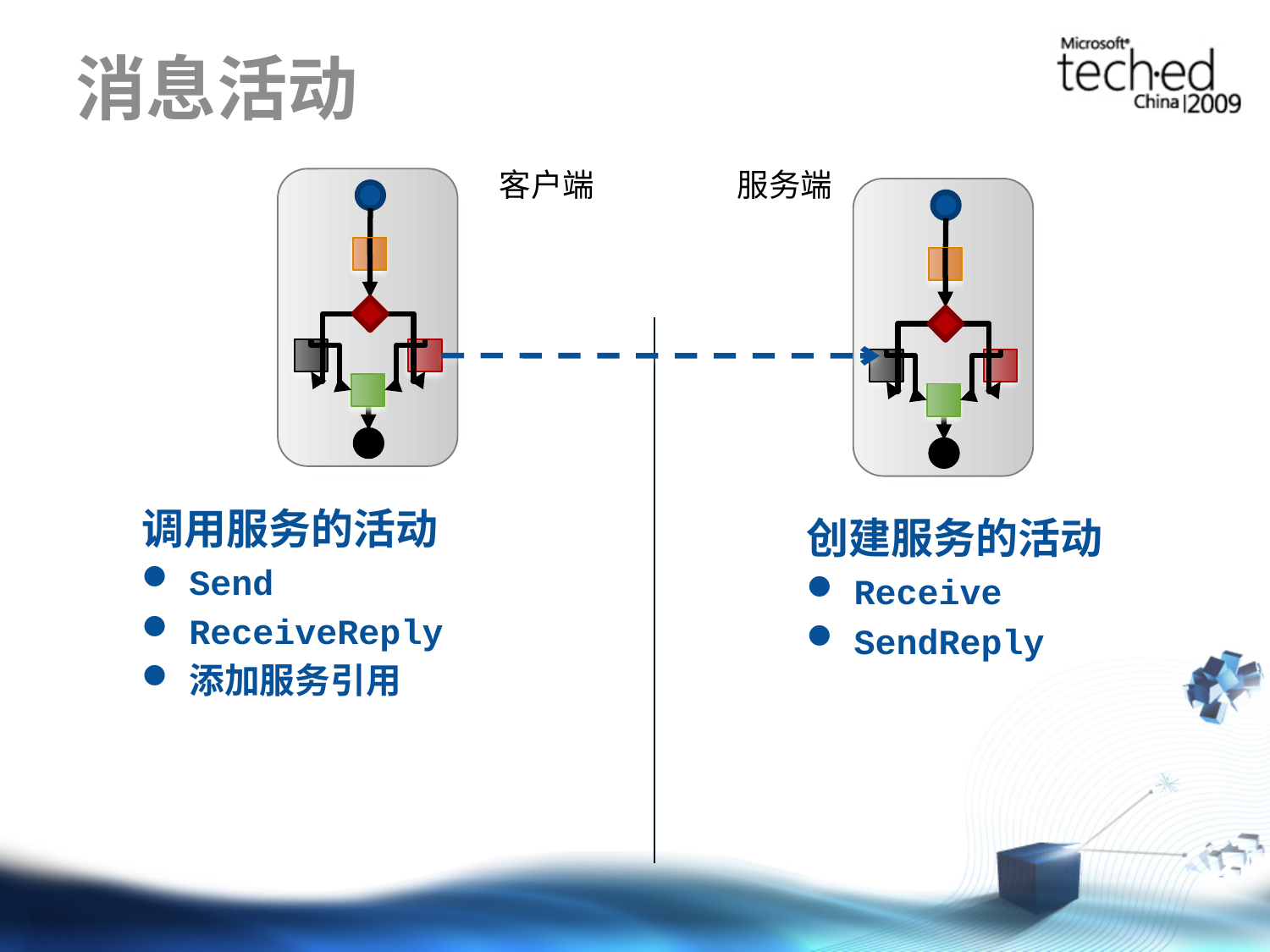

# 消息活动
客户端
服务端

调用服务的活动
Send
ReceiveReply
添加服务引用
创建服务的活动
Receive
SendReply